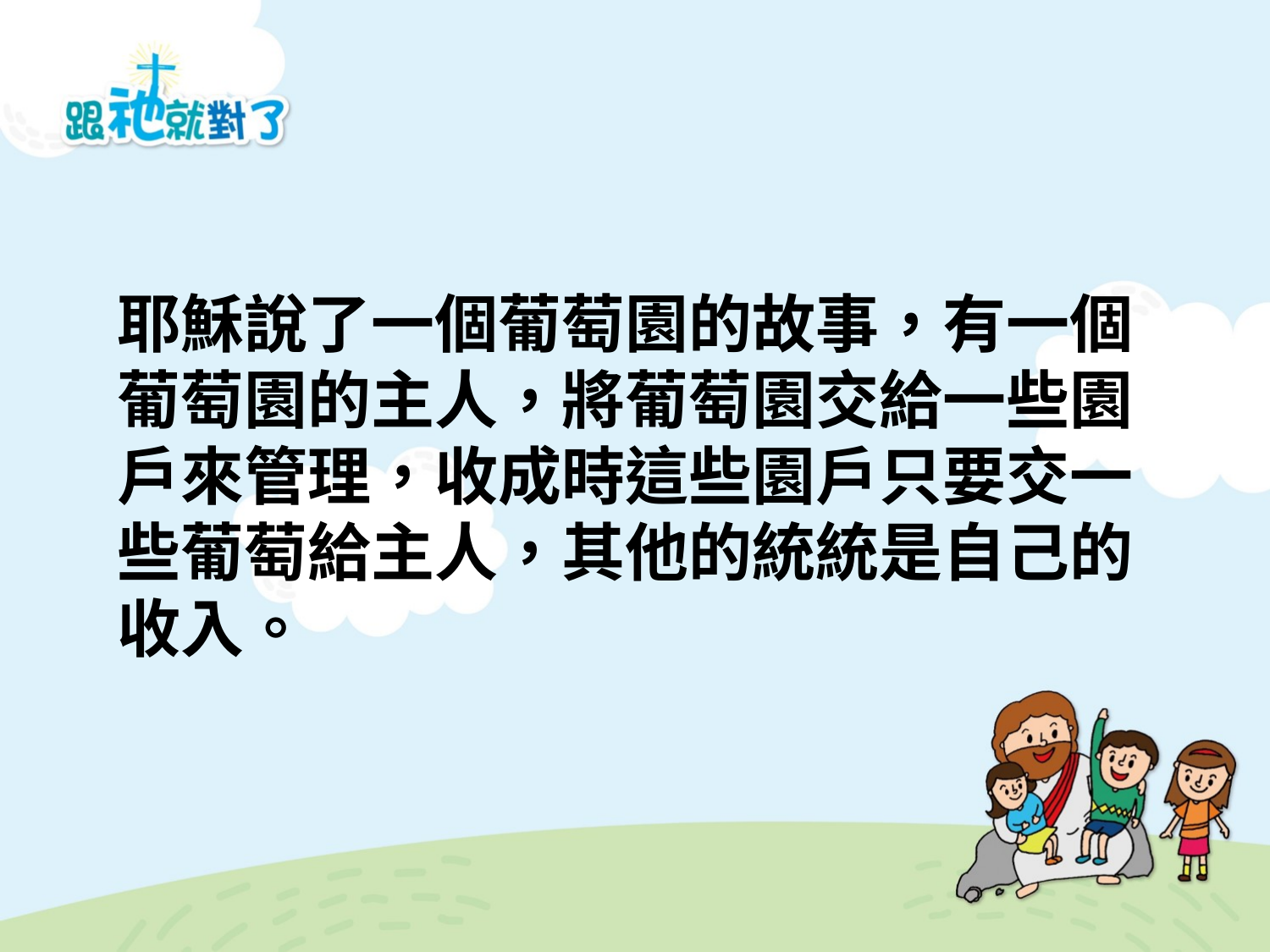

耶穌說了一個葡萄園的故事，有一個葡萄園的主人，將葡萄園交給一些園戶來管理，收成時這些園戶只要交一些葡萄給主人，其他的統統是自己的收入。